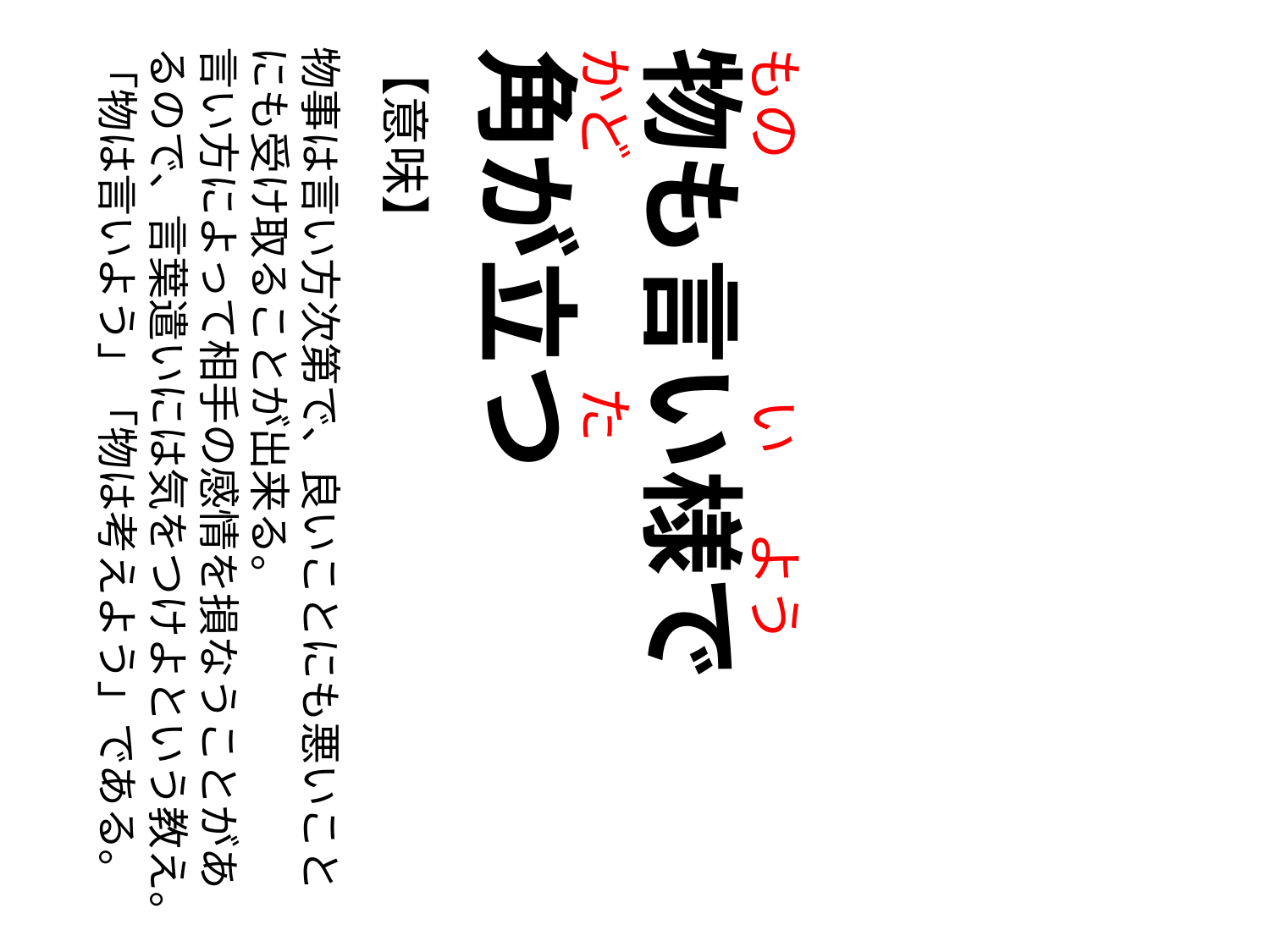

かど　　　　た
もの　　　　 い      よう
【意味】

物事は言い方次第で、良いことにも悪いことにも受け取ることが出来る。
言い方によって相手の感情を損なうことがあるので、言葉遣いには気をつけよという教え。
「物は言いよう」「物は考えよう」である。
角が立つ
物も言い様で